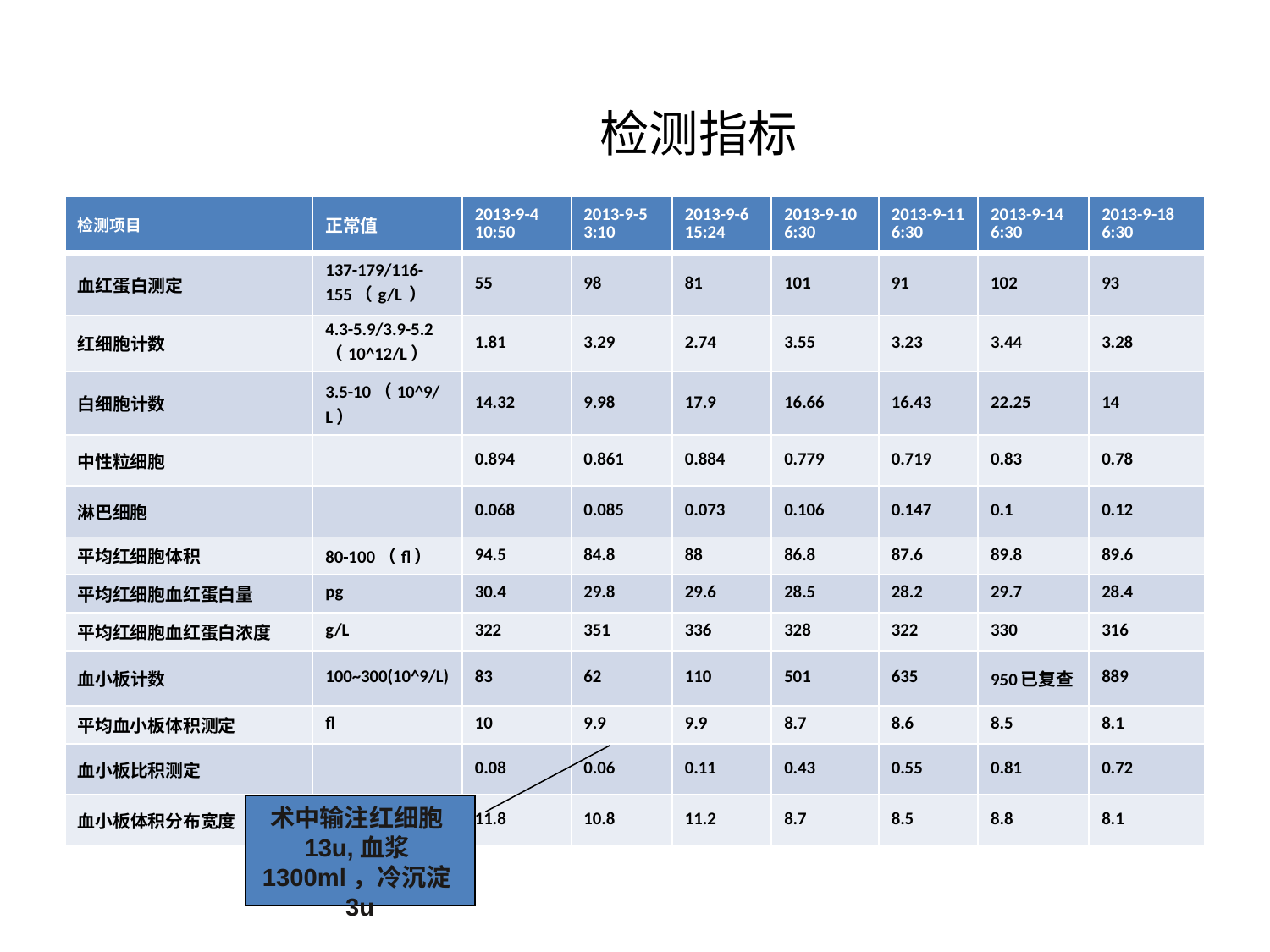

# 检测指标
| 检测项目 | 正常值 | 2013-9-4 10:50 | 2013-9-5 3:10 | 2013-9-6 15:24 | 2013-9-10 6:30 | 2013-9-11 6:30 | 2013-9-14 6:30 | 2013-9-18 6:30 |
| --- | --- | --- | --- | --- | --- | --- | --- | --- |
| 血红蛋白测定 | 137-179/116-155（g/L ） | 55 | 98 | 81 | 101 | 91 | 102 | 93 |
| 红细胞计数 | 4.3-5.9/3.9-5.2 （10^12/L） | 1.81 | 3.29 | 2.74 | 3.55 | 3.23 | 3.44 | 3.28 |
| 白细胞计数 | 3.5-10（10^9/L） | 14.32 | 9.98 | 17.9 | 16.66 | 16.43 | 22.25 | 14 |
| 中性粒细胞 |  | 0.894 | 0.861 | 0.884 | 0.779 | 0.719 | 0.83 | 0.78 |
| 淋巴细胞 |  | 0.068 | 0.085 | 0.073 | 0.106 | 0.147 | 0.1 | 0.12 |
| 平均红细胞体积 | 80-100（fl） | 94.5 | 84.8 | 88 | 86.8 | 87.6 | 89.8 | 89.6 |
| 平均红细胞血红蛋白量 | pg | 30.4 | 29.8 | 29.6 | 28.5 | 28.2 | 29.7 | 28.4 |
| 平均红细胞血红蛋白浓度 | g/L | 322 | 351 | 336 | 328 | 322 | 330 | 316 |
| 血小板计数 | 100~300(10^9/L) | 83 | 62 | 110 | 501 | 635 | 950已复查 | 889 |
| 平均血小板体积测定 | fl | 10 | 9.9 | 9.9 | 8.7 | 8.6 | 8.5 | 8.1 |
| 血小板比积测定 |  | 0.08 | 0.06 | 0.11 | 0.43 | 0.55 | 0.81 | 0.72 |
| 血小板体积分布宽度 |  | 11.8 | 10.8 | 11.2 | 8.7 | 8.5 | 8.8 | 8.1 |
术中输注红细胞13u,血浆1300ml，冷沉淀3u